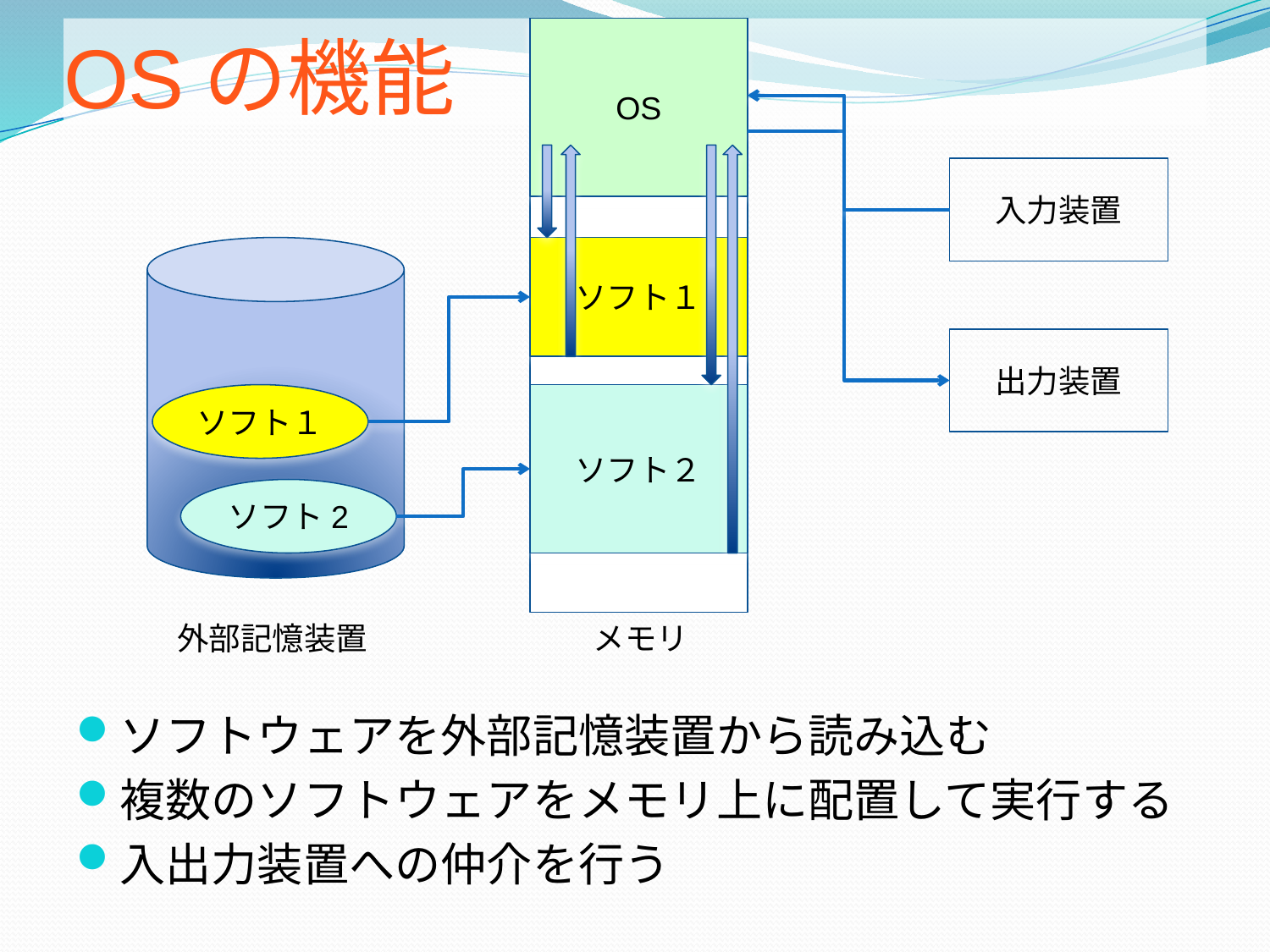

# OSの機能

OS

入力装置

ソフト１
出力装置
ソフト１
ソフト２
ソフト2
外部記憶装置
メモリ
ソフトウェアを外部記憶装置から読み込む
複数のソフトウェアをメモリ上に配置して実行する
入出力装置への仲介を行う